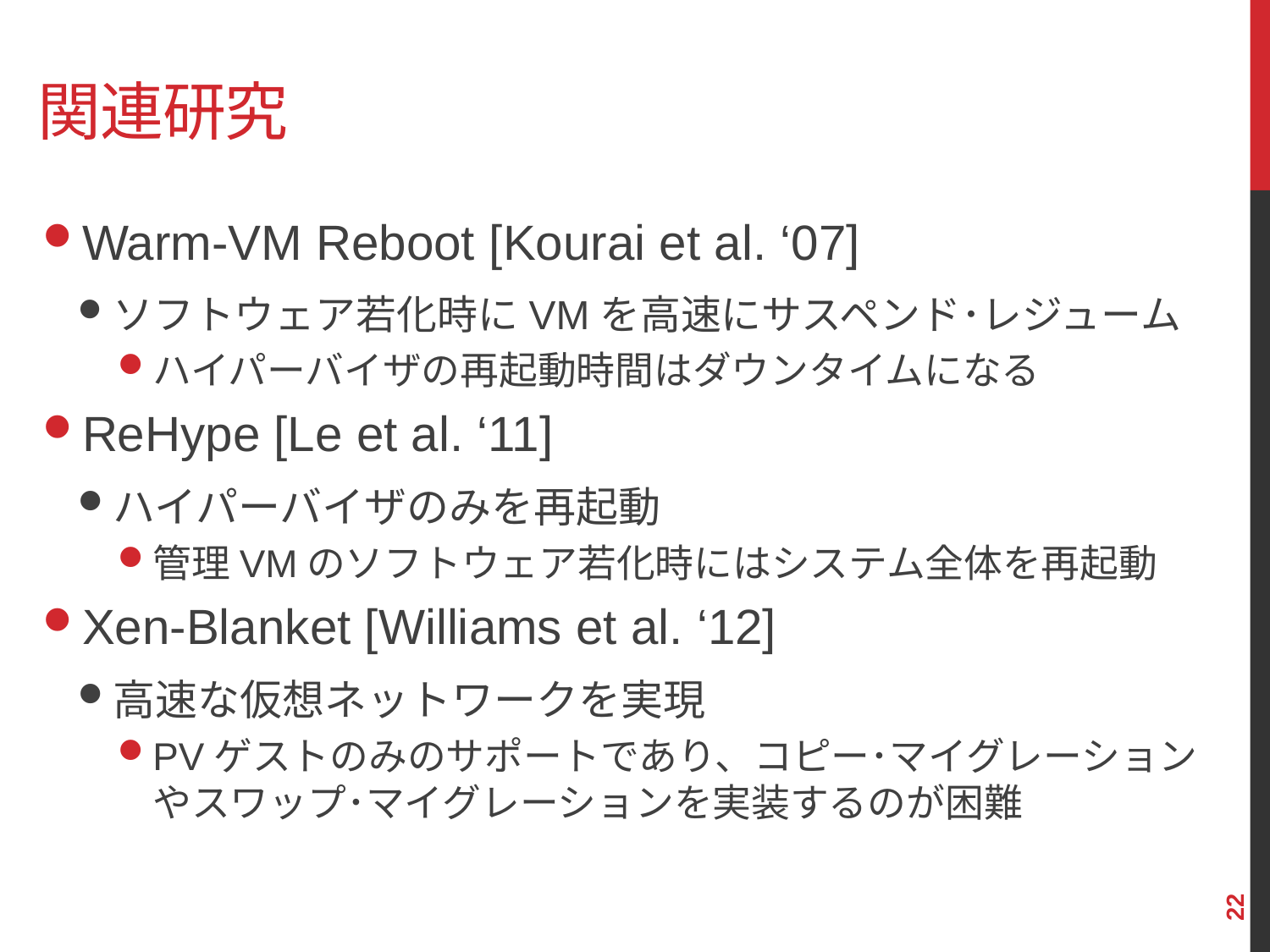

# 関連研究
Warm-VM Reboot [Kourai et al. ‘07]
ソフトウェア若化時にVMを高速にサスペンド･レジューム
ハイパーバイザの再起動時間はダウンタイムになる
ReHype [Le et al. ‘11]
ハイパーバイザのみを再起動
管理VMのソフトウェア若化時にはシステム全体を再起動
Xen-Blanket [Williams et al. ‘12]
高速な仮想ネットワークを実現
PVゲストのみのサポートであり、コピー･マイグレーションやスワップ･マイグレーションを実装するのが困難
22